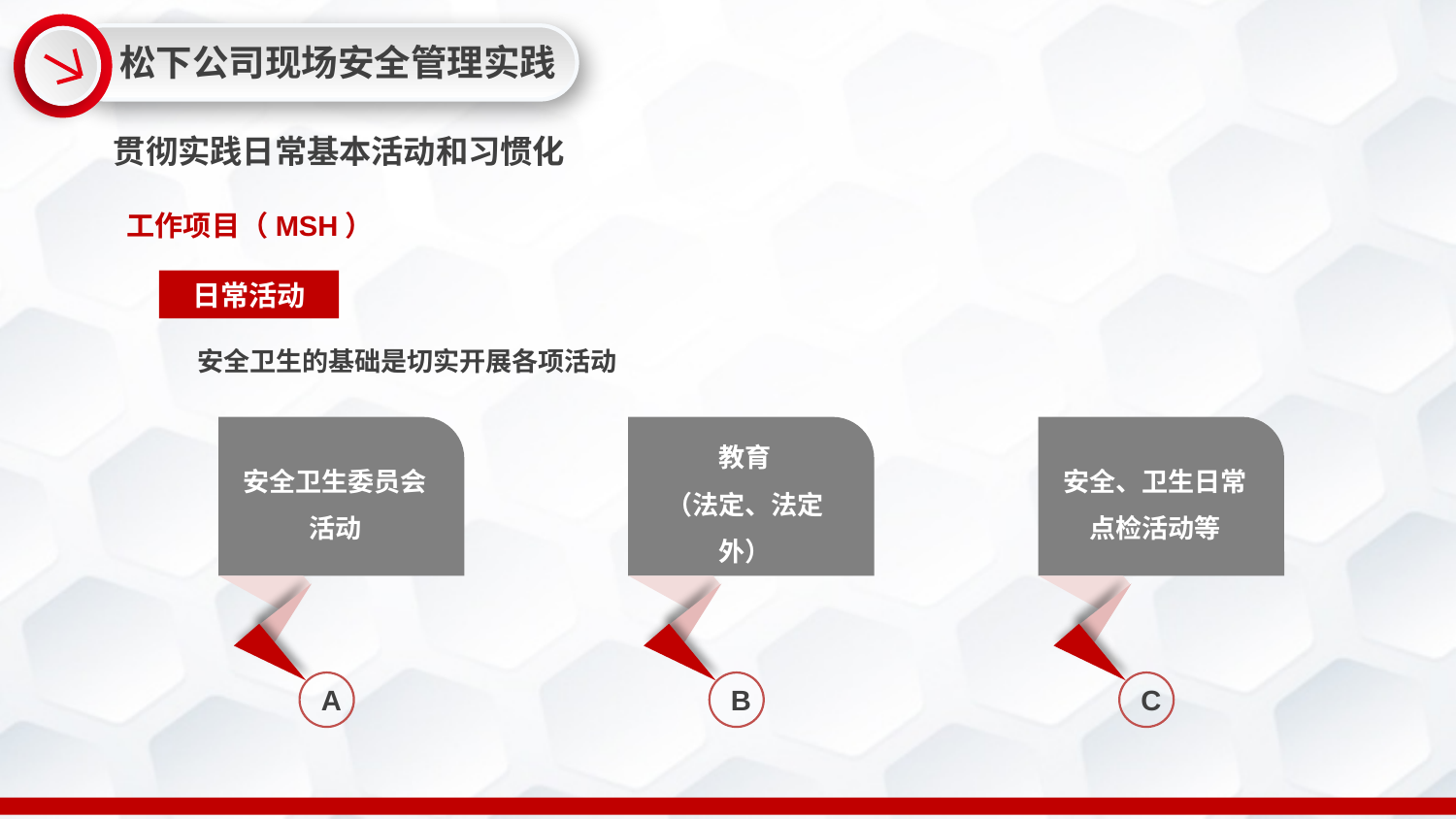

松下公司现场安全管理实践
贯彻实践日常基本活动和习惯化
工作项目（MSH）
日常活动
安全卫生的基础是切实开展各项活动
安全卫生委员会活动

A
教育
（法定、法定外）

B
安全、卫生日常点检活动等

C